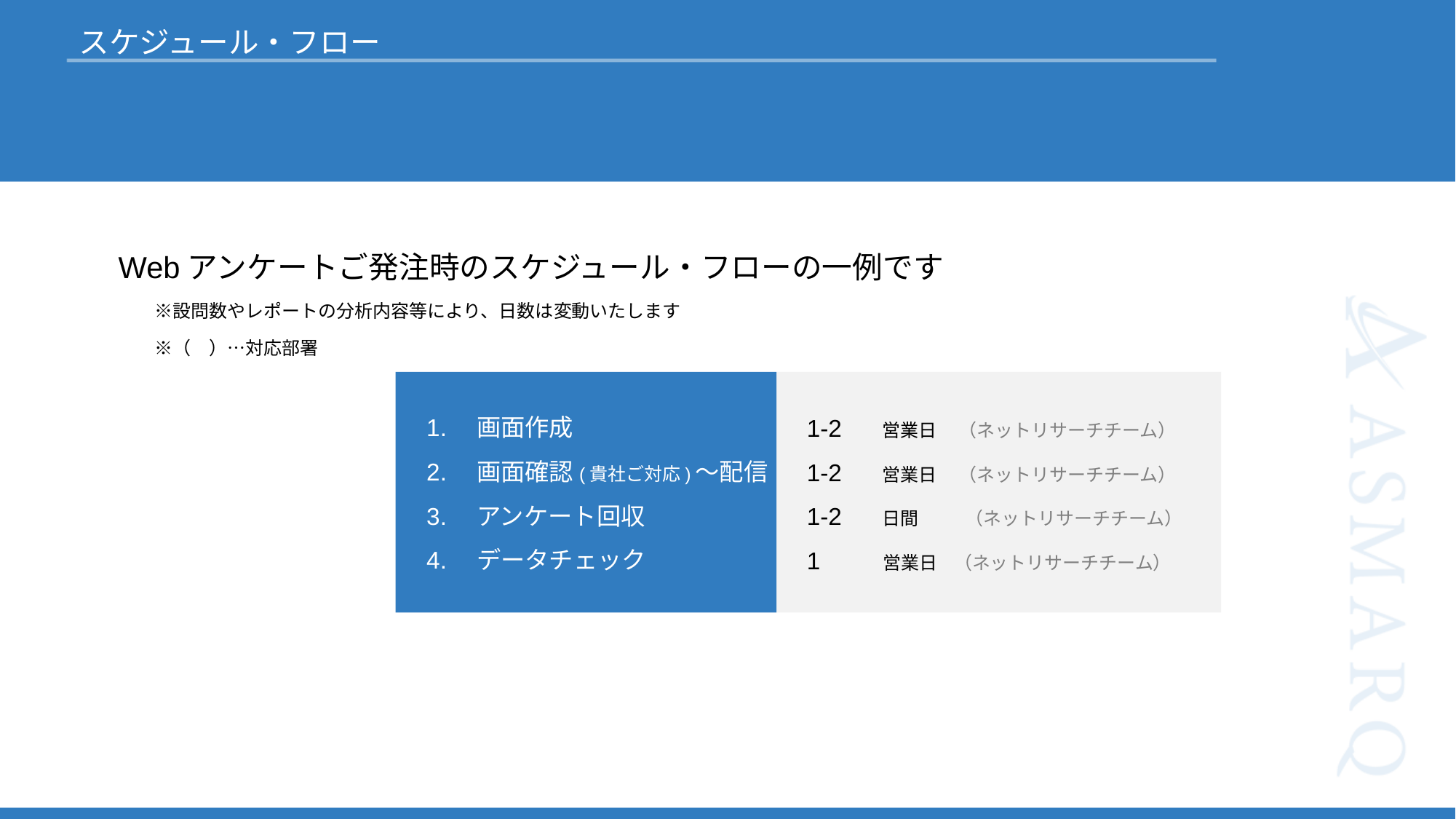

スケジュール・フロー
Webアンケートご発注時のスケジュール・フローの一例です
　　※設問数やレポートの分析内容等により、日数は変動いたします
　　※（　）…対応部署

1.　画面作成
2.　画面確認(貴社ご対応)～配信
3.　アンケート回収
4.　データチェック

1-2　  営業日    （ネットリサーチチーム）
1-2　  営業日    （ネットリサーチチーム）
1-2　  日間　    （ネットリサーチチーム）
1　      営業日   （ネットリサーチチーム）